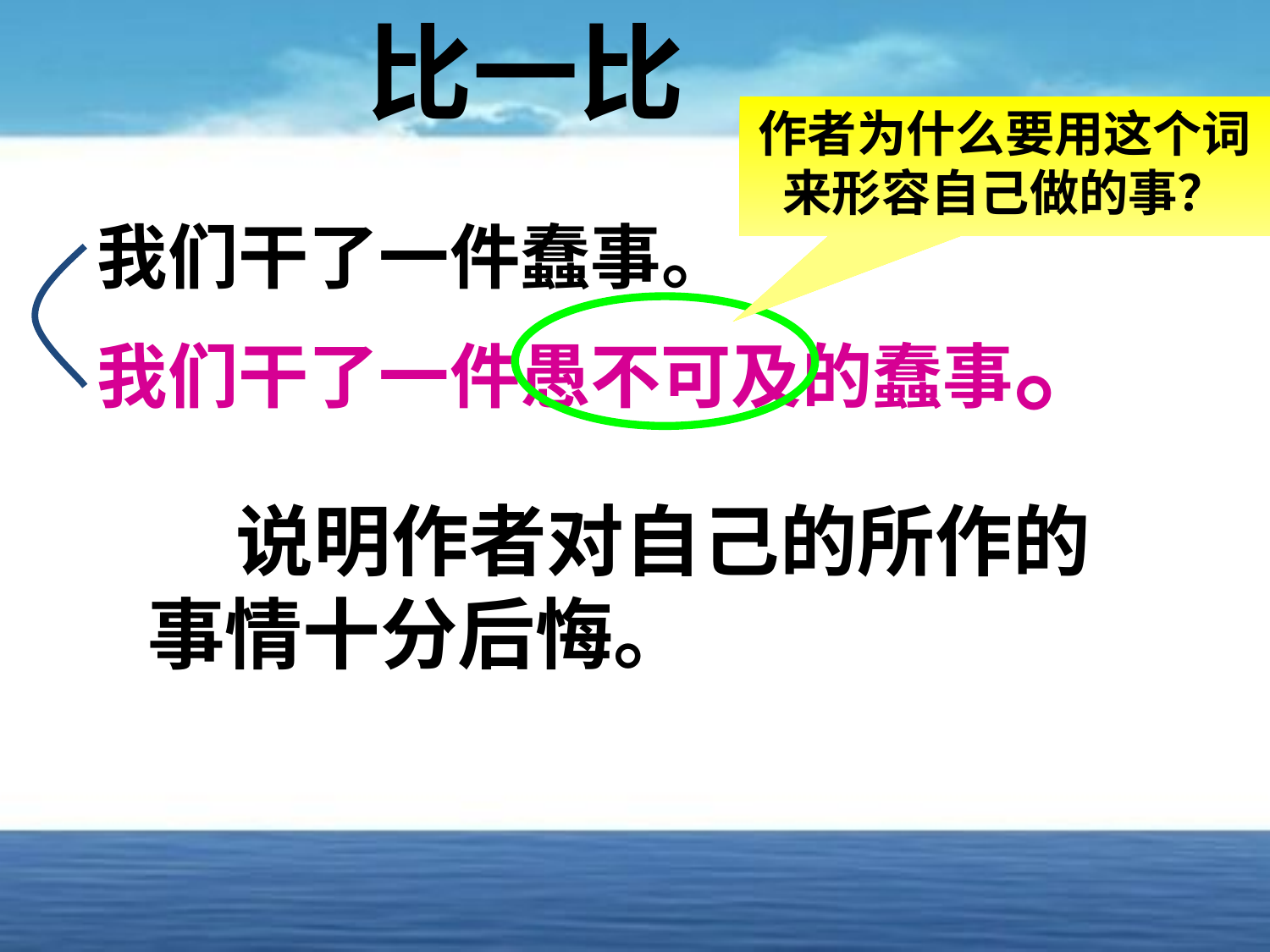

比一比
作者为什么要用这个词来形容自己做的事？

我们干了一件蠢事。
我们干了一件愚不可及的蠢事。

    说明作者对自己的所作的事情十分后悔。